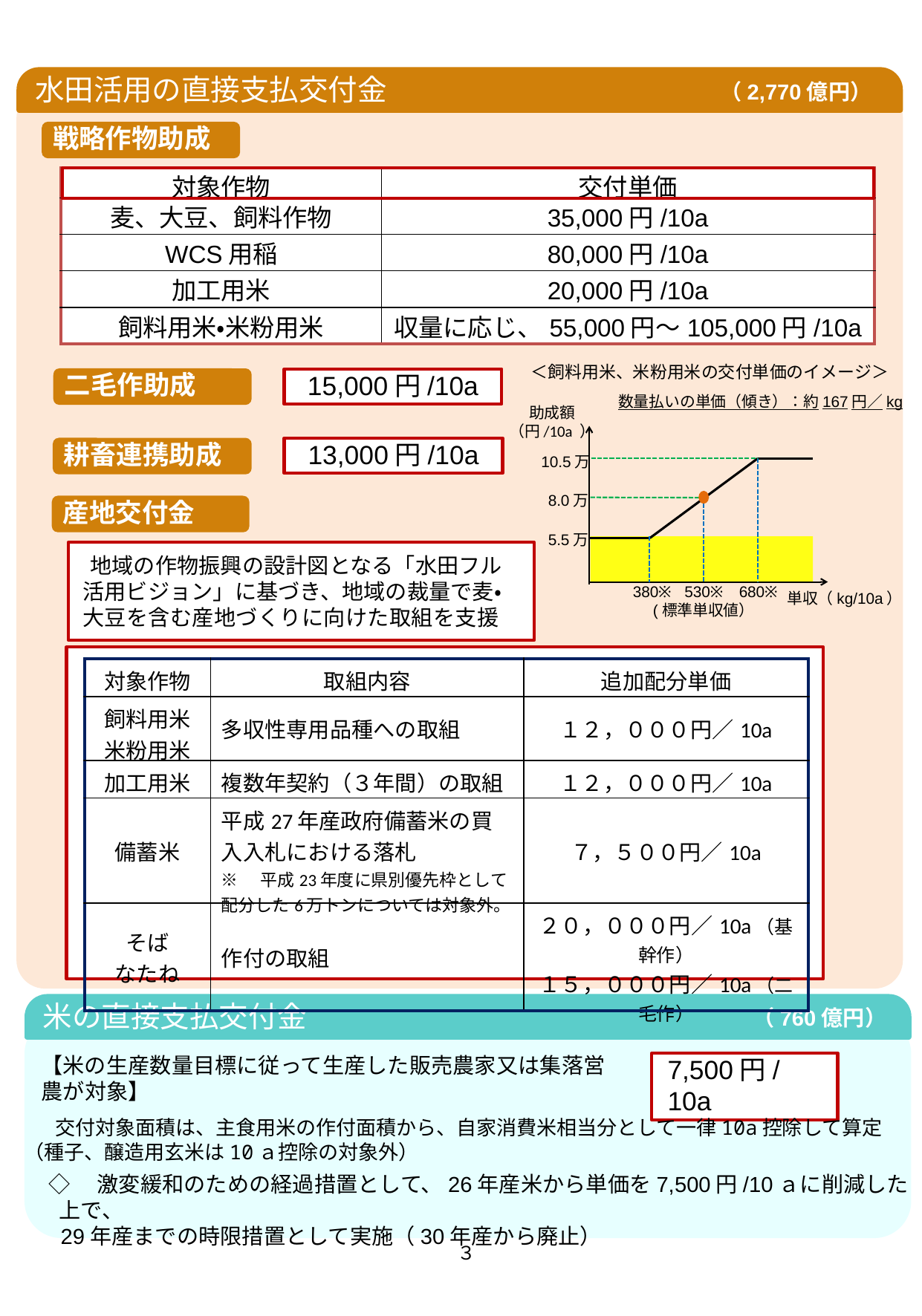

水田活用の直接支払交付金
（2,770億円）

戦略作物助成
| 対象作物 | 交付単価 |
| --- | --- |
| 麦、大豆、飼料作物 | 35,000円/10a |
| WCS用稲 | 80,000円/10a |
| 加工用米 | 20,000円/10a |
| 飼料用米・米粉用米 | 収量に応じ、55,000円～105,000円/10a |

注１：数量払いによる助成は、農産物検査機関による数量確認を受けていることが条件
注２：※は全国平均の平年単収（標準単収値）に基づく数値であり、各地域への適用に当たっては、市町村等が当該地域に応じて定めている単収（配分単収）を適用します。

＜飼料用米、米粉用米の交付単価のイメージ＞
二毛作助成
15,000円/10a
数量払いの単価（傾き）：約167円／kg
助成額
（円/10a ）
10.5万
8.0万

5.5万

380※
530※
(標準単収値）
680※
単収（kg/10a）
耕畜連携助成
13,000円/10a
産地交付金

　地域の作物振興の設計図となる「水田フル活用ビジョン」に基づき、地域の裁量で麦・大豆を含む産地づくりに向けた取組を支援

| 対象作物 | 取組内容 | 追加配分単価 |
| --- | --- | --- |
| 飼料用米 米粉用米 | 多収性専用品種への取組 | １２，０００円／10a |
| 加工用米 | 複数年契約（３年間）の取組 | １２，０００円／10a |
| 備蓄米 | 平成27年産政府備蓄米の買入入札における落札 ※　平成23年度に県別優先枠として配分した6万トンについては対象外。 | ７，５００円／10a |
| そば なたね | 作付の取組 | ２０，０００円／10a（基幹作） １５，０００円／10a（二毛作） |
米の直接支払交付金
（760億円）

【米の生産数量目標に従って生産した販売農家又は集落営農が対象】
7,500円/10a
直接支払推進事業
　　交付対象面積は、主食用米の作付面積から、自家消費米相当分として一律10a控除して算定
 （種子、醸造用玄米は10ａ控除の対象外）

　 システム運営など直接支払の運営に必要な経費を措置するとともに、対策の推進、作付面積の確認等
を行う都道府県、市町村等に対し必要な経費を助成します。
◇　激変緩和のための経過措置として、26年産米から単価を7,500円/10ａに削減した上で、
  29年産までの時限措置として実施（30年産から廃止）
３
（87億円）

５